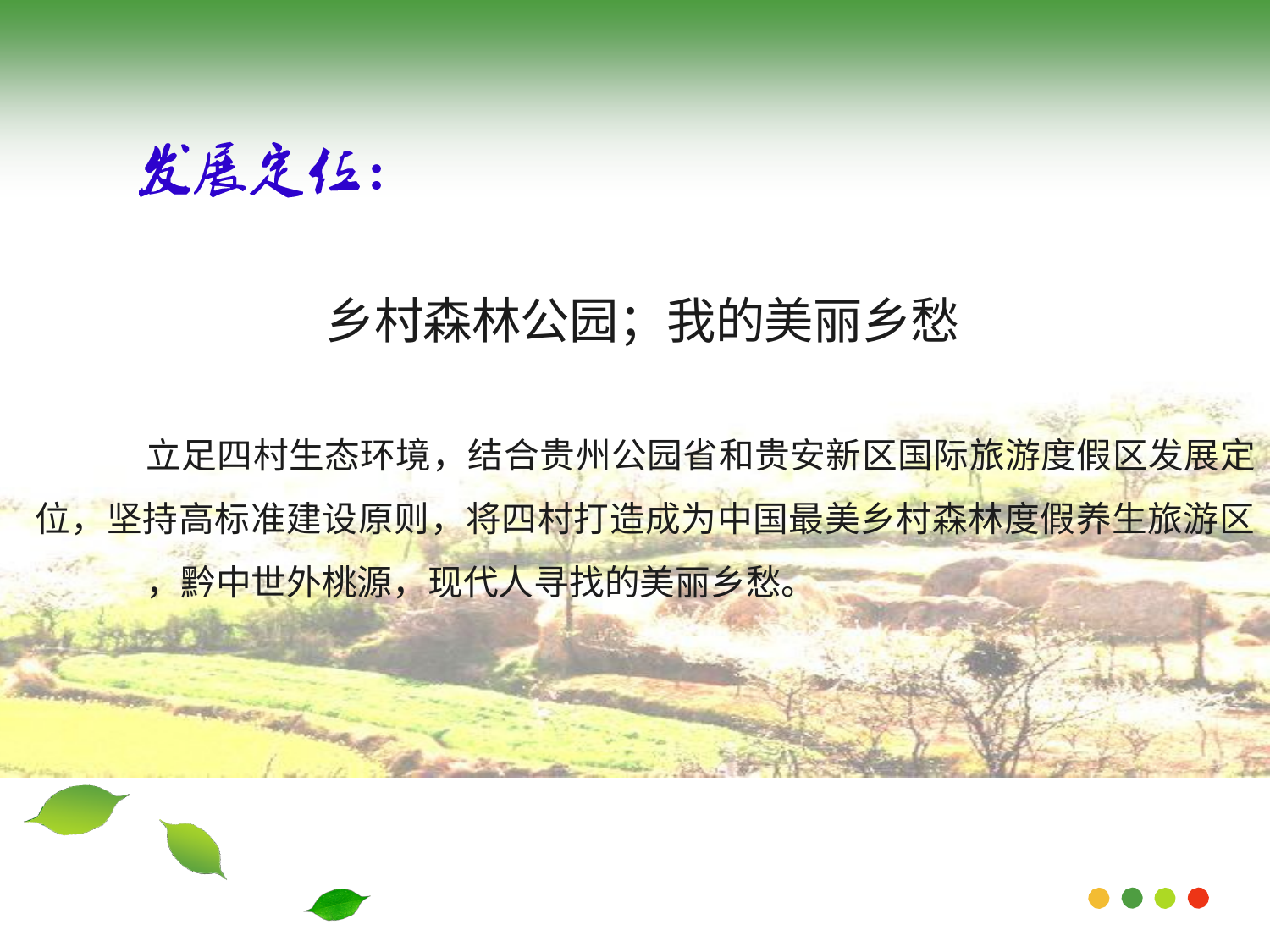

乡村森林公园；我的美丽乡愁
立足四村生态环境，结合贵州公园省和贵安新区国际旅游度假区发展定 位，坚持高标准建设原则，将四村打造成为中国最美乡村森林度假养生旅游区

，黔中世外桃源，现代人寻找的美丽乡愁。